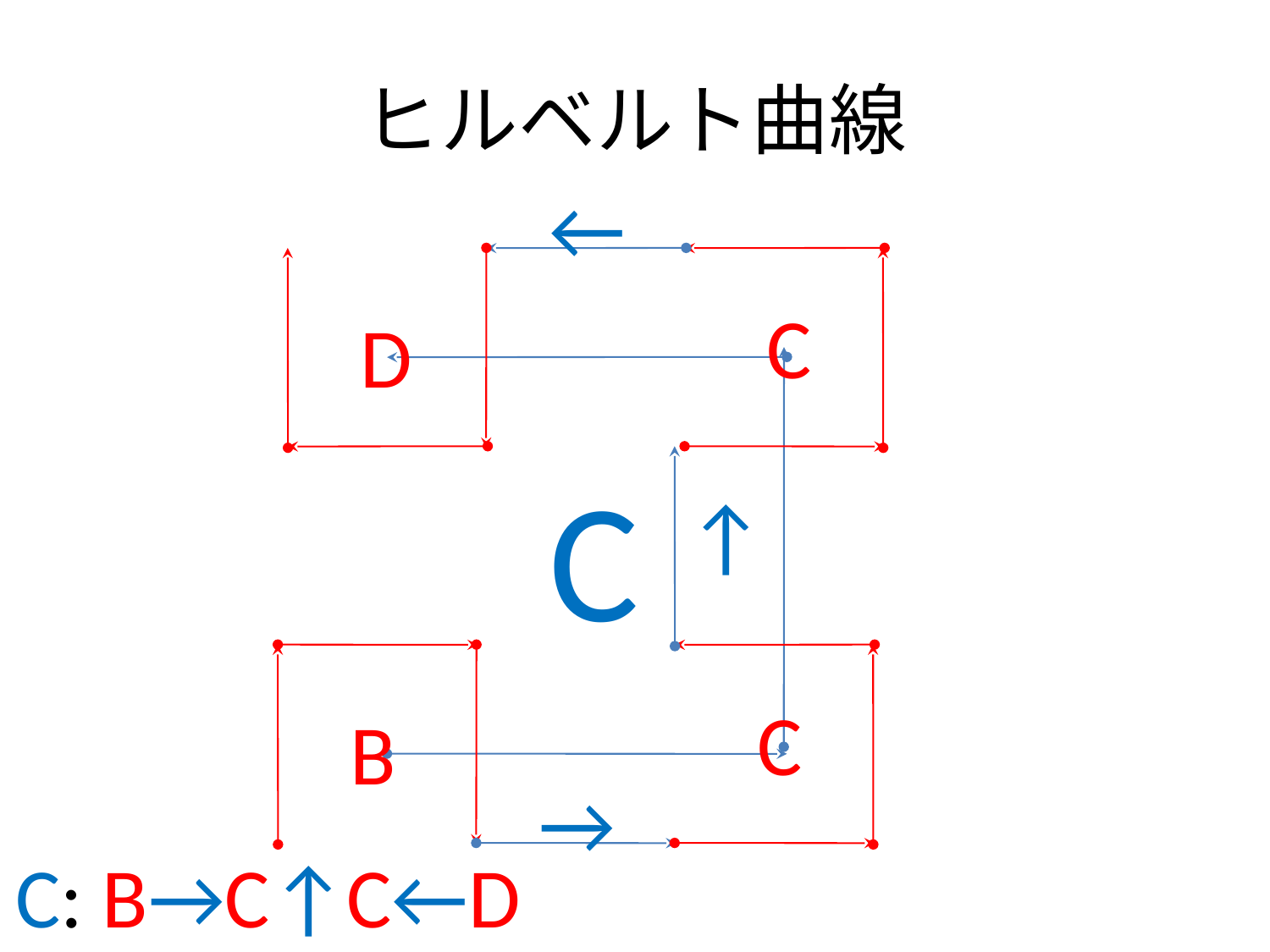

# ヒルベルト曲線
←
C
D
C
↑
C
B
→
C: B→C↑C←D